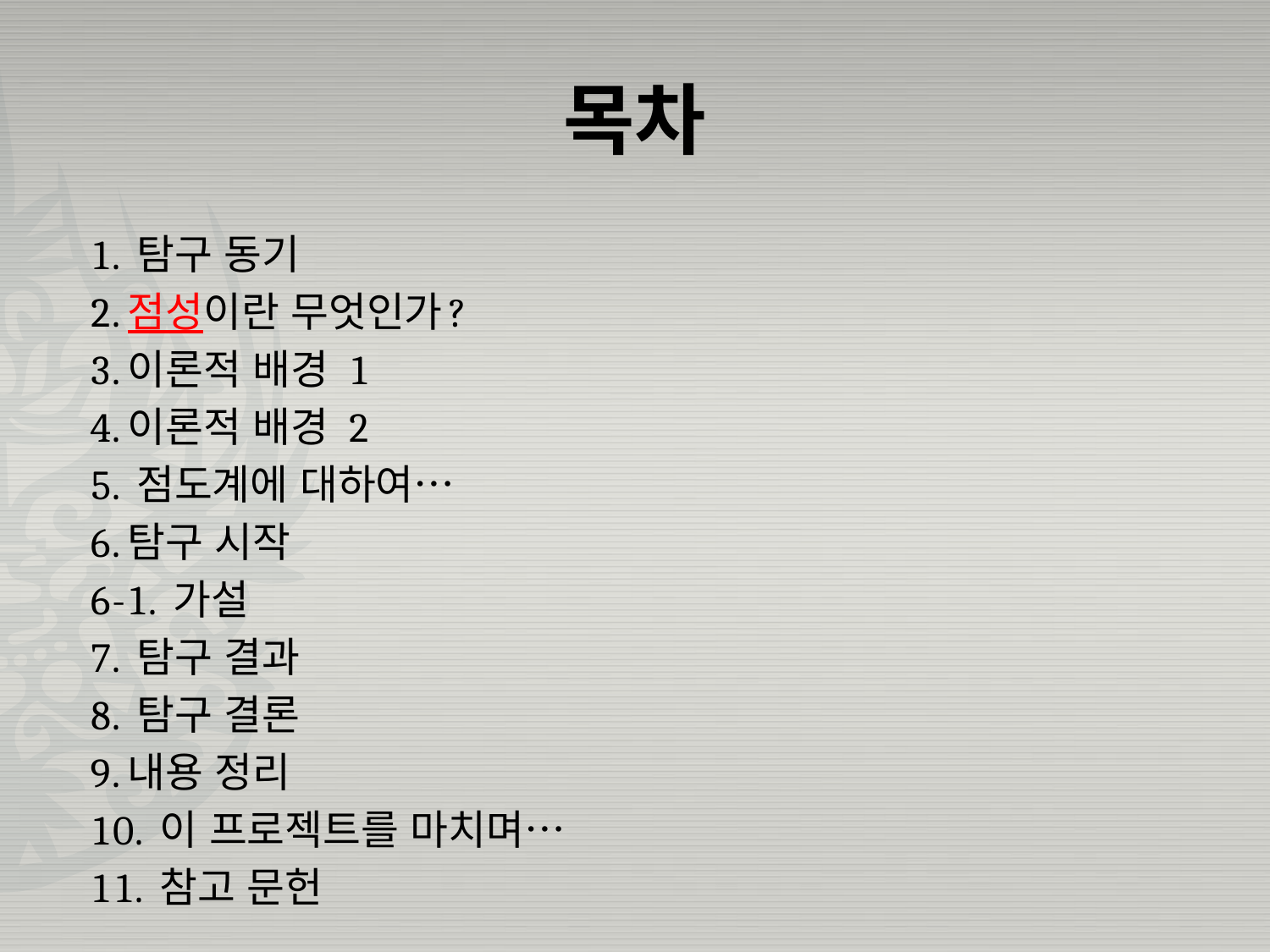

# 목차
1. 탐구 동기
2.점성이란 무엇인가?
3.이론적 배경 1
4.이론적 배경 2
5. 점도계에 대하여…
6.탐구 시작
6-1. 가설
7. 탐구 결과
8. 탐구 결론
9.내용 정리
10. 이 프로젝트를 마치며…
11. 참고 문헌